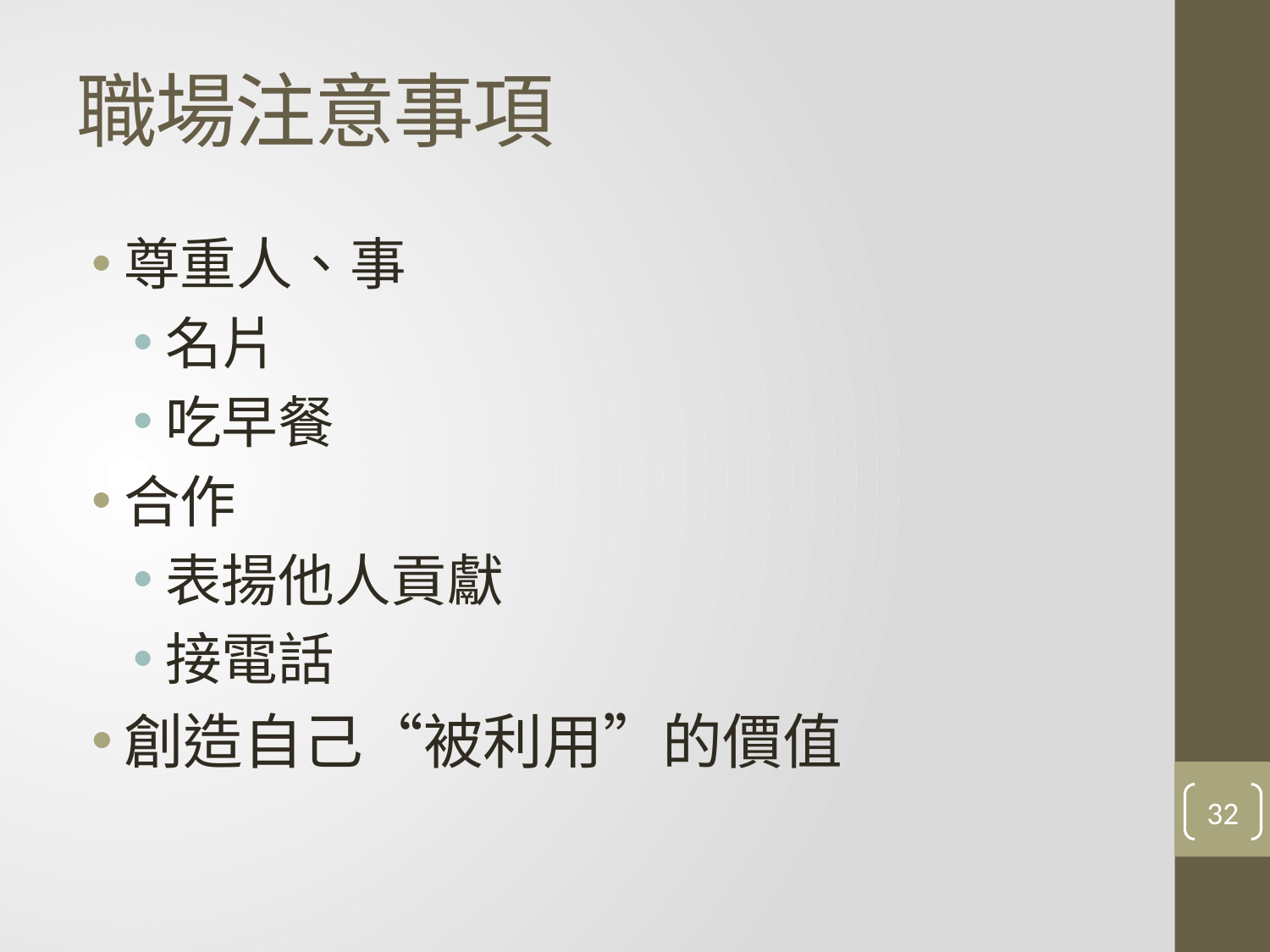

# 職場注意事項
尊重人、事
名片
吃早餐
合作
表揚他人貢獻
接電話
創造自己“被利用”的價值
32